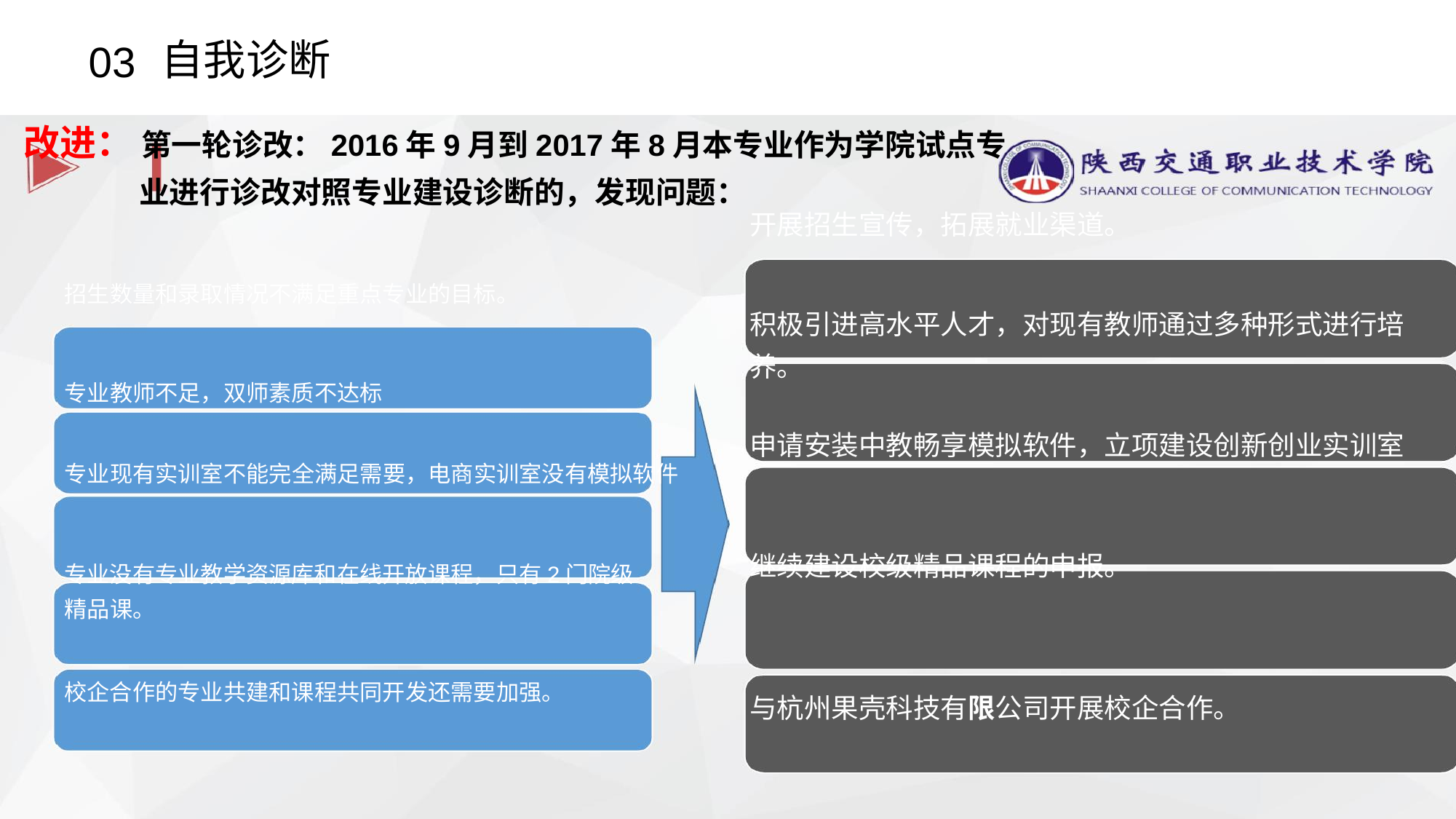

03
自我诊断

改进： 第一轮诊改：2016年9月到2017年8月本专业作为学院试点专
业进行诊改对照专业建设诊断的，发现问题：
开展招生宣传，拓展就业渠道。
招生数量和录取情况不满足重点专业的目标。
专业教师不足，双师素质不达标
积极引进高水平人才，对现有教师通过多种形式进行培
养。
申请安装中教畅享模拟软件，立项建设创新创业实训室
专业现有实训室不能完全满足需要，电商实训室没有模拟软件
继续建设校级精品课程的申报。
专业没有专业教学资源库和在线开放课程，只有2门院级
精品课。
校企合作的专业共建和课程共同开发还需要加强。
与杭州果壳科技有限公司开展校企合作。